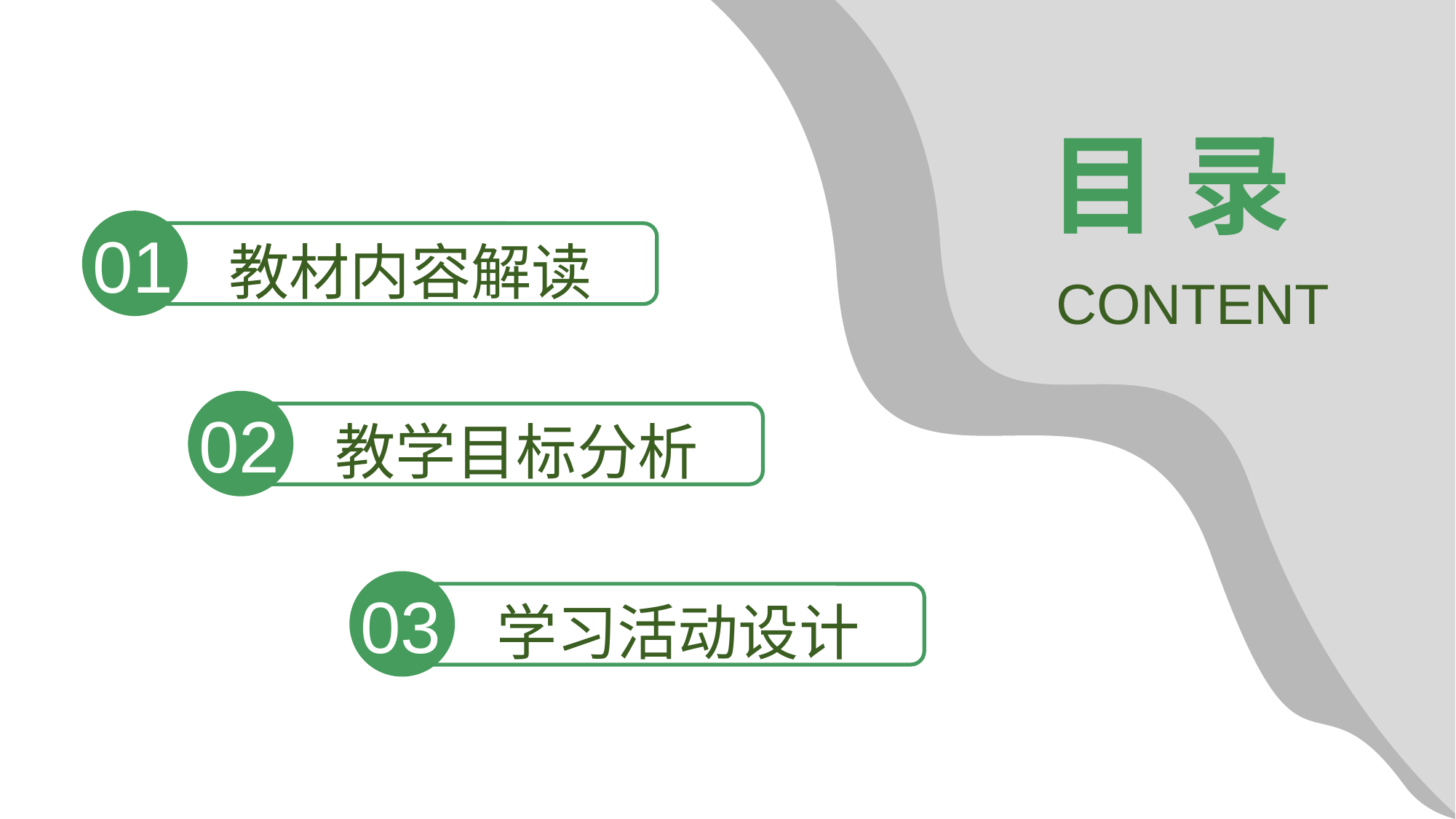

目 录

01
教材内容解读

CONTENT

02
教学目标分析

03
学习活动设计